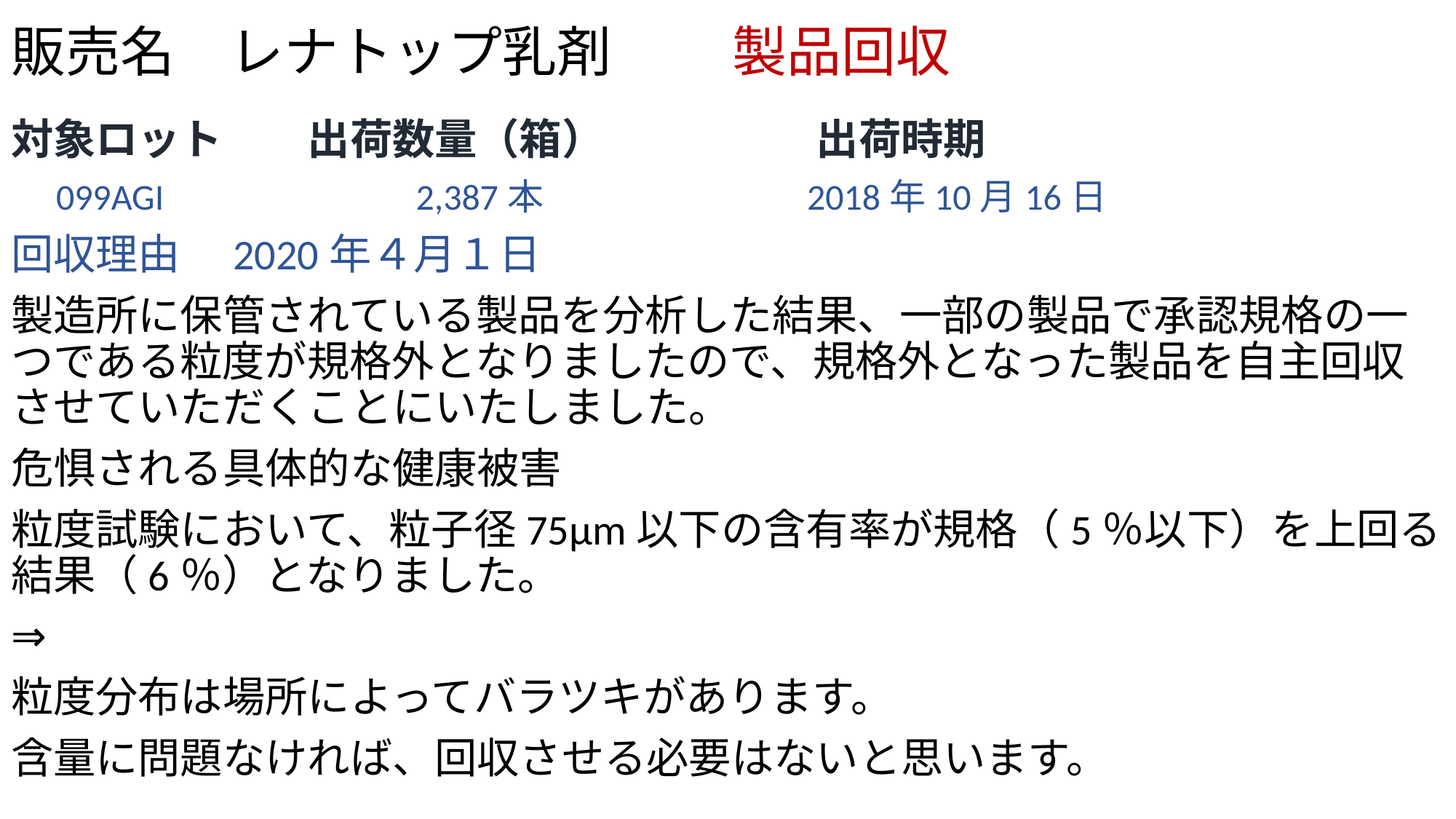

# 販売名　レナトップ乳剤 　　製品回収
対象ロット　　出荷数量（箱）　　　　　出荷時期
　099AGI　　 　　　　 2,387本　　　　　　　2018年10月16日
回収理由　2020年４月１日
製造所に保管されている製品を分析した結果、一部の製品で承認規格の一つである粒度が規格外となりましたので、規格外となった製品を自主回収させていただくことにいたしました。
危惧される具体的な健康被害
粒度試験において、粒子径75μm以下の含有率が規格（5％以下）を上回る結果（6％）となりました。
⇒
粒度分布は場所によってバラツキがあります。
含量に問題なければ、回収させる必要はないと思います。